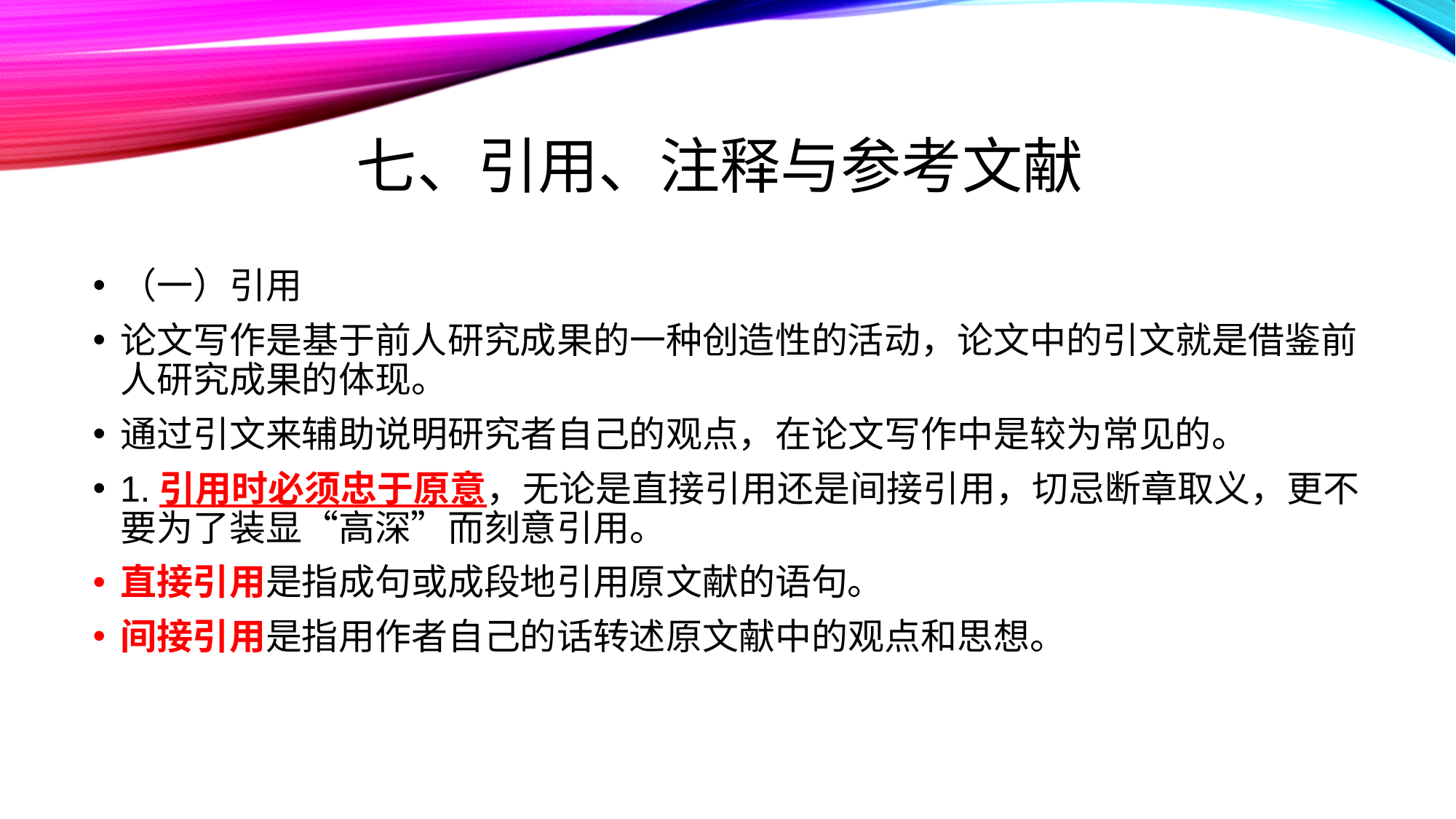

# 七、引用、注释与参考文献
（一）引用
论文写作是基于前人研究成果的一种创造性的活动，论文中的引文就是借鉴前人研究成果的体现。
通过引文来辅助说明研究者自己的观点，在论文写作中是较为常见的。
1.引用时必须忠于原意，无论是直接引用还是间接引用，切忌断章取义，更不要为了装显“高深”而刻意引用。
直接引用是指成句或成段地引用原文献的语句。
间接引用是指用作者自己的话转述原文献中的观点和思想。